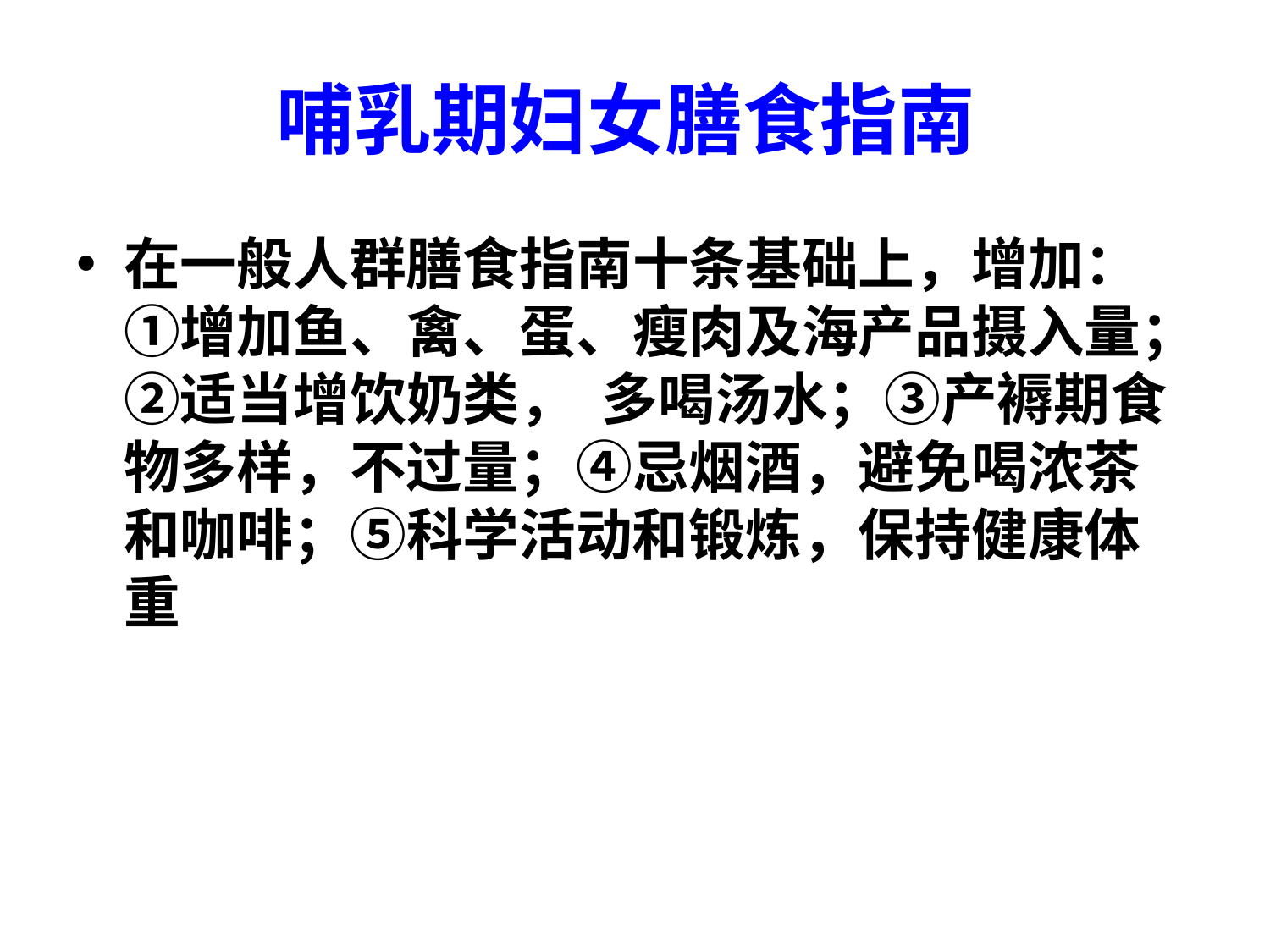

# 哺乳期妇女膳食指南
在一般人群膳食指南十条基础上，增加：①增加鱼、禽、蛋、瘦肉及海产品摄入量；②适当增饮奶类，  多喝汤水；③产褥期食物多样，不过量；④忌烟酒，避免喝浓茶和咖啡；⑤科学活动和锻炼，保持健康体重